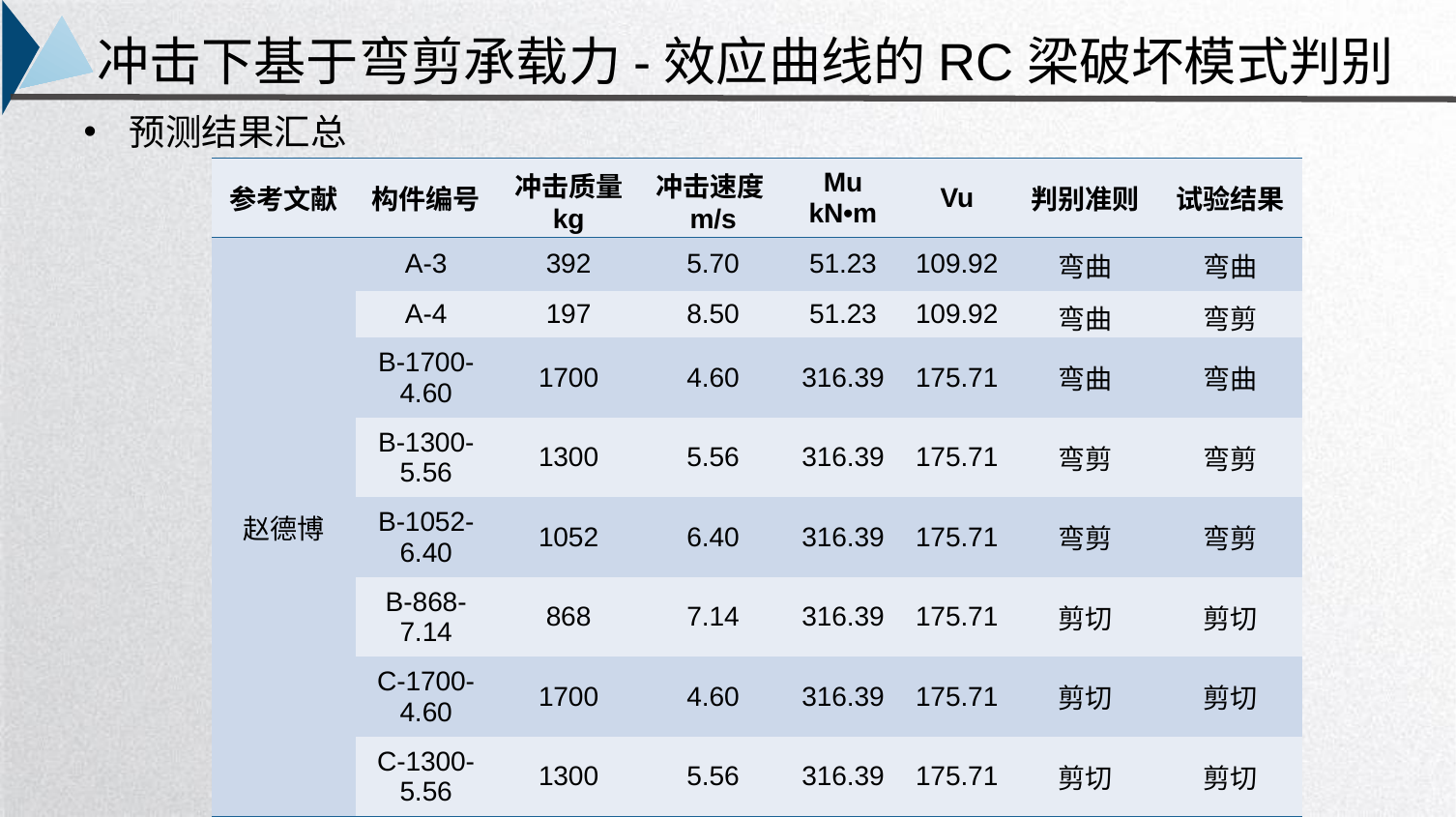

冲击下基于弯剪承载力-效应曲线的RC梁破坏模式判别

预测结果汇总
| 参考文献 | 构件编号 | 冲击质量 kg | 冲击速度m/s | Mu kN•m | Vu | 判别准则 | 试验结果 |
| --- | --- | --- | --- | --- | --- | --- | --- |
| 赵德博 | A-3 | 392 | 5.70 | 51.23 | 109.92 | 弯曲 | 弯曲 |
|  | A-4 | 197 | 8.50 | 51.23 | 109.92 | 弯曲 | 弯剪 |
|  | B-1700-4.60 | 1700 | 4.60 | 316.39 | 175.71 | 弯曲 | 弯曲 |
|  | B-1300-5.56 | 1300 | 5.56 | 316.39 | 175.71 | 弯剪 | 弯剪 |
|  | B-1052-6.40 | 1052 | 6.40 | 316.39 | 175.71 | 弯剪 | 弯剪 |
|  | B-868-7.14 | 868 | 7.14 | 316.39 | 175.71 | 剪切 | 剪切 |
|  | C-1700-4.60 | 1700 | 4.60 | 316.39 | 175.71 | 剪切 | 剪切 |
|  | C-1300-5.56 | 1300 | 5.56 | 316.39 | 175.71 | 剪切 | 剪切 |